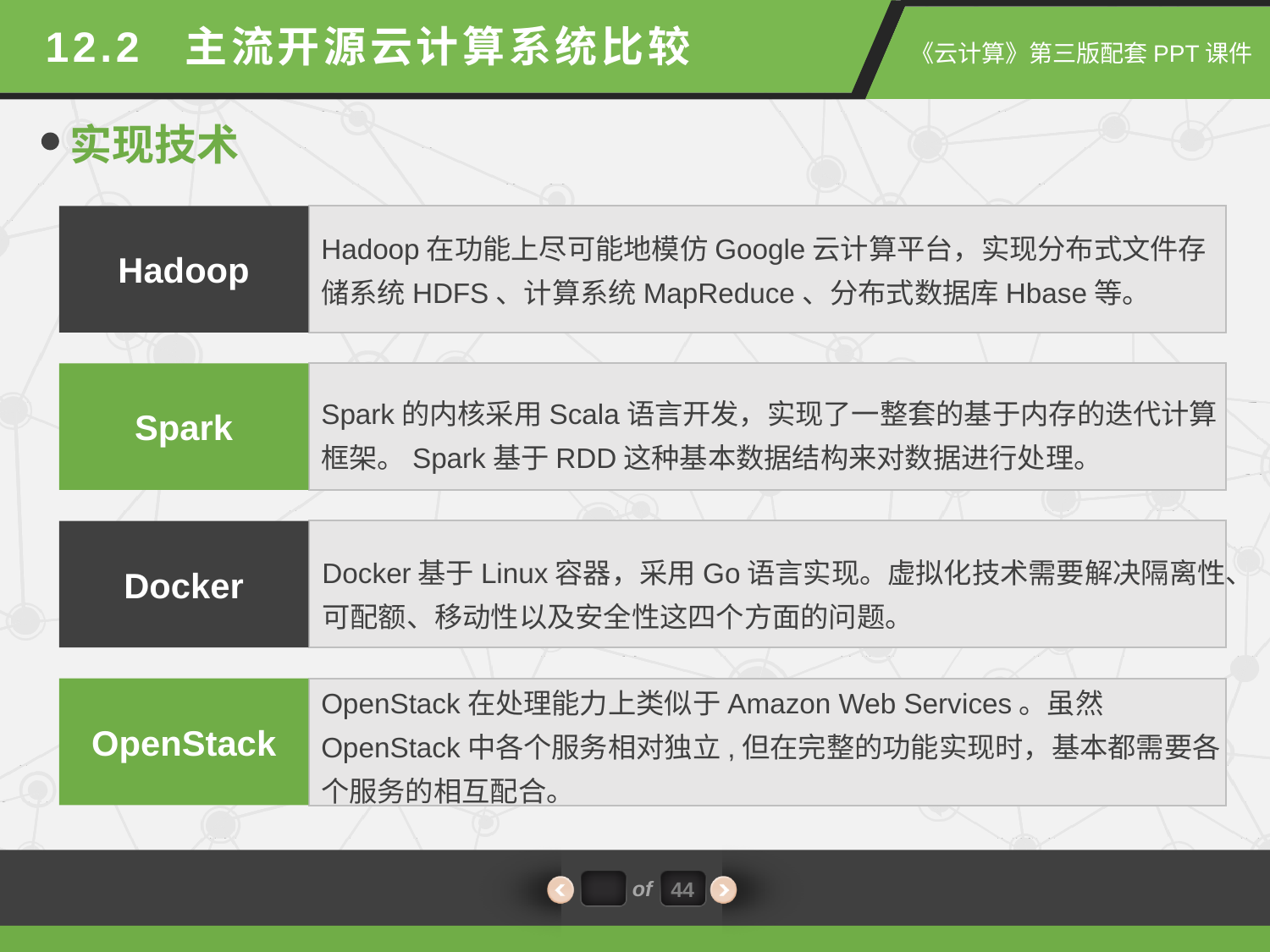

12.2  主流开源云计算系统比较
实现技术

Hadoop

Hadoop在功能上尽可能地模仿Google云计算平台，实现分布式文件存储系统HDFS、计算系统MapReduce、分布式数据库Hbase等。
Spark

Spark的内核采用Scala语言开发，实现了一整套的基于内存的迭代计算框架。Spark基于RDD这种基本数据结构来对数据进行处理。

Docker
Docker基于Linux容器，采用Go语言实现。虚拟化技术需要解决隔离性、可配额、移动性以及安全性这四个方面的问题。
OpenStack在处理能力上类似于Amazon Web Services。虽然OpenStack中各个服务相对独立,但在完整的功能实现时，基本都需要各个服务的相互配合。
OpenStack

27